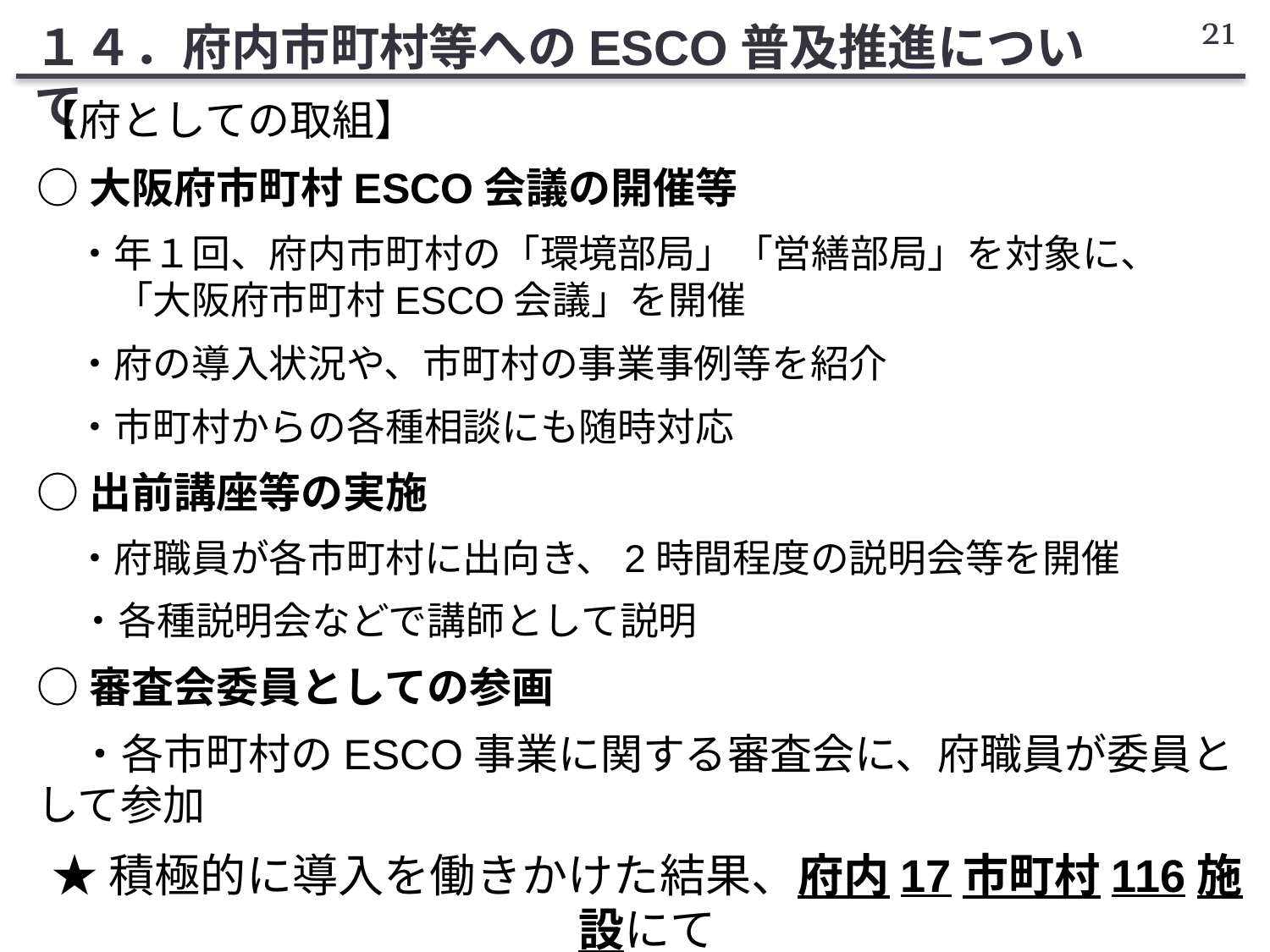

21
１４．府内市町村等へのESCO普及推進について
【府としての取組】

○大阪府市町村ESCO会議の開催等

　・年１回、府内市町村の「環境部局」「営繕部局」を対象に、
　　「大阪府市町村ESCO会議」を開催

　・府の導入状況や、市町村の事業事例等を紹介

　・市町村からの各種相談にも随時対応

○出前講座等の実施

　・府職員が各市町村に出向き、2時間程度の説明会等を開催

　　　・各種説明会などで講師として説明

○審査会委員としての参画

　・各市町村のESCO事業に関する審査会に、府職員が委員として参加

★積極的に導入を働きかけた結果、府内17市町村116施設にて
　　事業化が実施、全国的にも類を見ない実績を誇る
　　　　（参考）平成25年度末時点、6市24施設